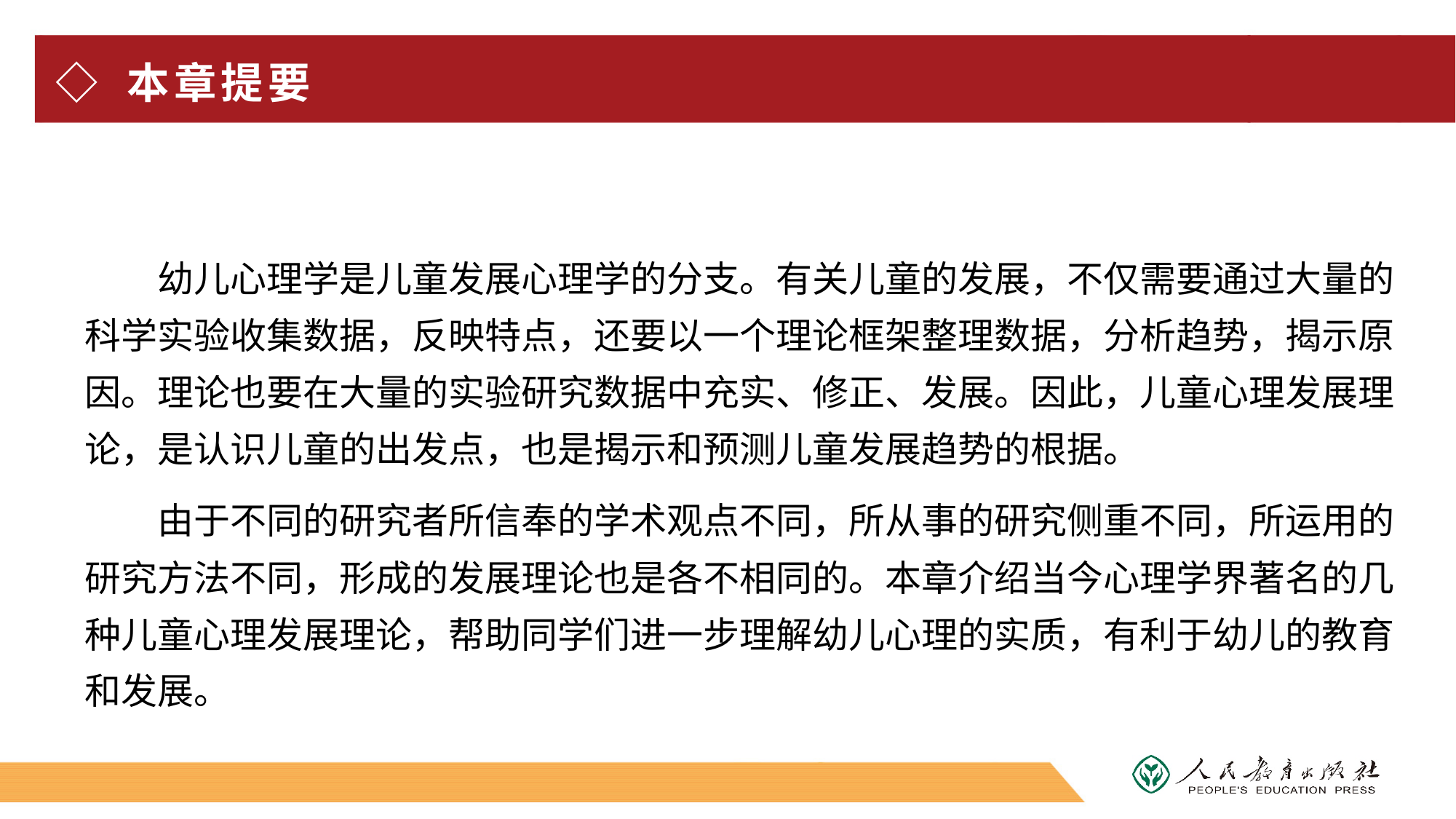

# ◇ 本章提要

幼儿心理学是儿童发展心理学的分支。有关儿童的发展，不仅需要通过大量的科学实验收集数据，反映特点，还要以一个理论框架整理数据，分析趋势，揭示原因。理论也要在大量的实验研究数据中充实、修正、发展。因此，儿童心理发展理论，是认识儿童的出发点，也是揭示和预测儿童发展趋势的根据。
由于不同的研究者所信奉的学术观点不同，所从事的研究侧重不同，所运用的研究方法不同，形成的发展理论也是各不相同的。本章介绍当今心理学界著名的几种儿童心理发展理论，帮助同学们进一步理解幼儿心理的实质，有利于幼儿的教育和发展。